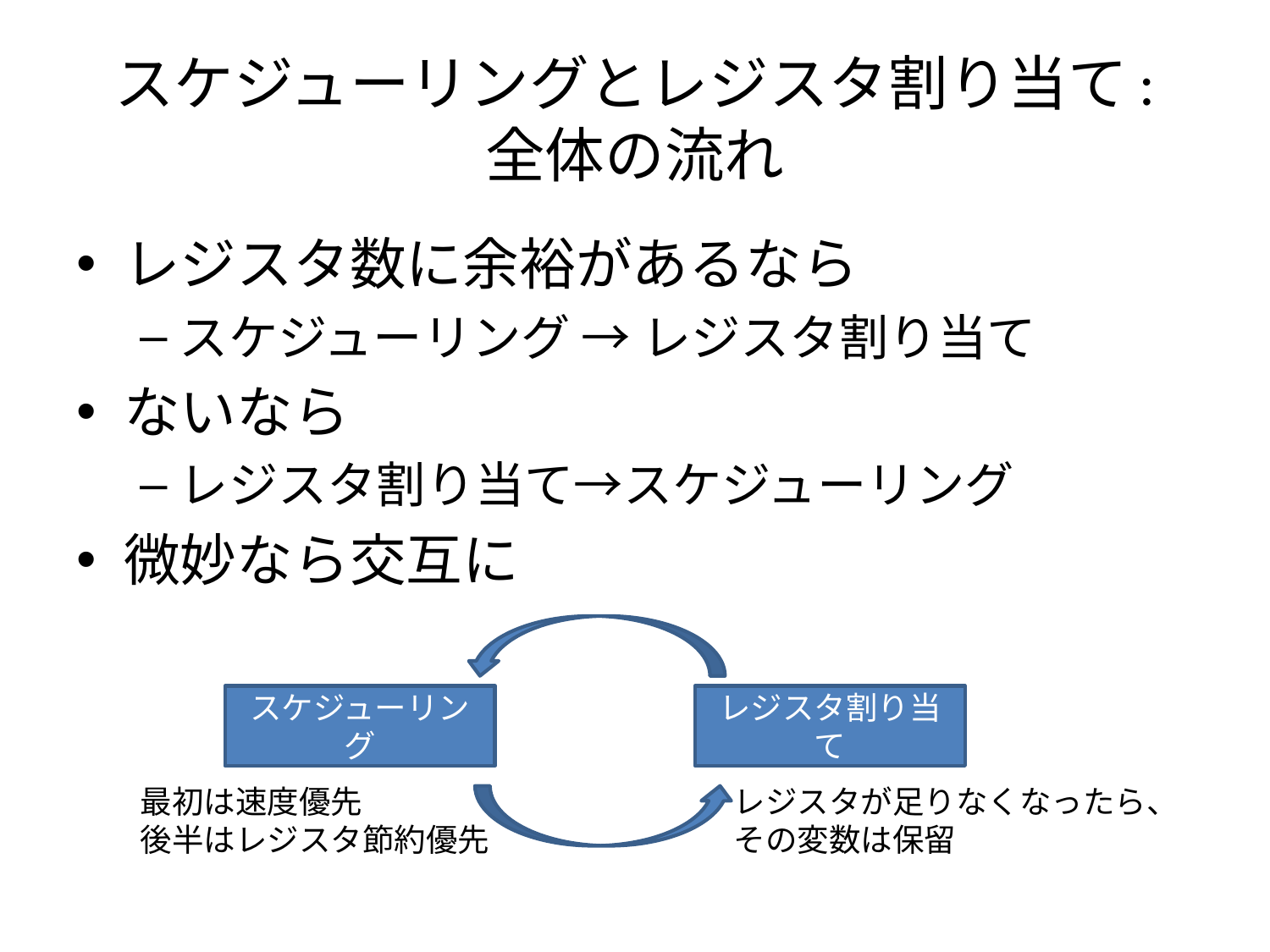

# スケジューリングとレジスタ割り当て: 全体の流れ
レジスタ数に余裕があるなら
スケジューリング → レジスタ割り当て
ないなら
レジスタ割り当て→スケジューリング
微妙なら交互に

スケジューリング
レジスタ割り当て
最初は速度優先
後半はレジスタ節約優先
レジスタが足りなくなったら、
その変数は保留